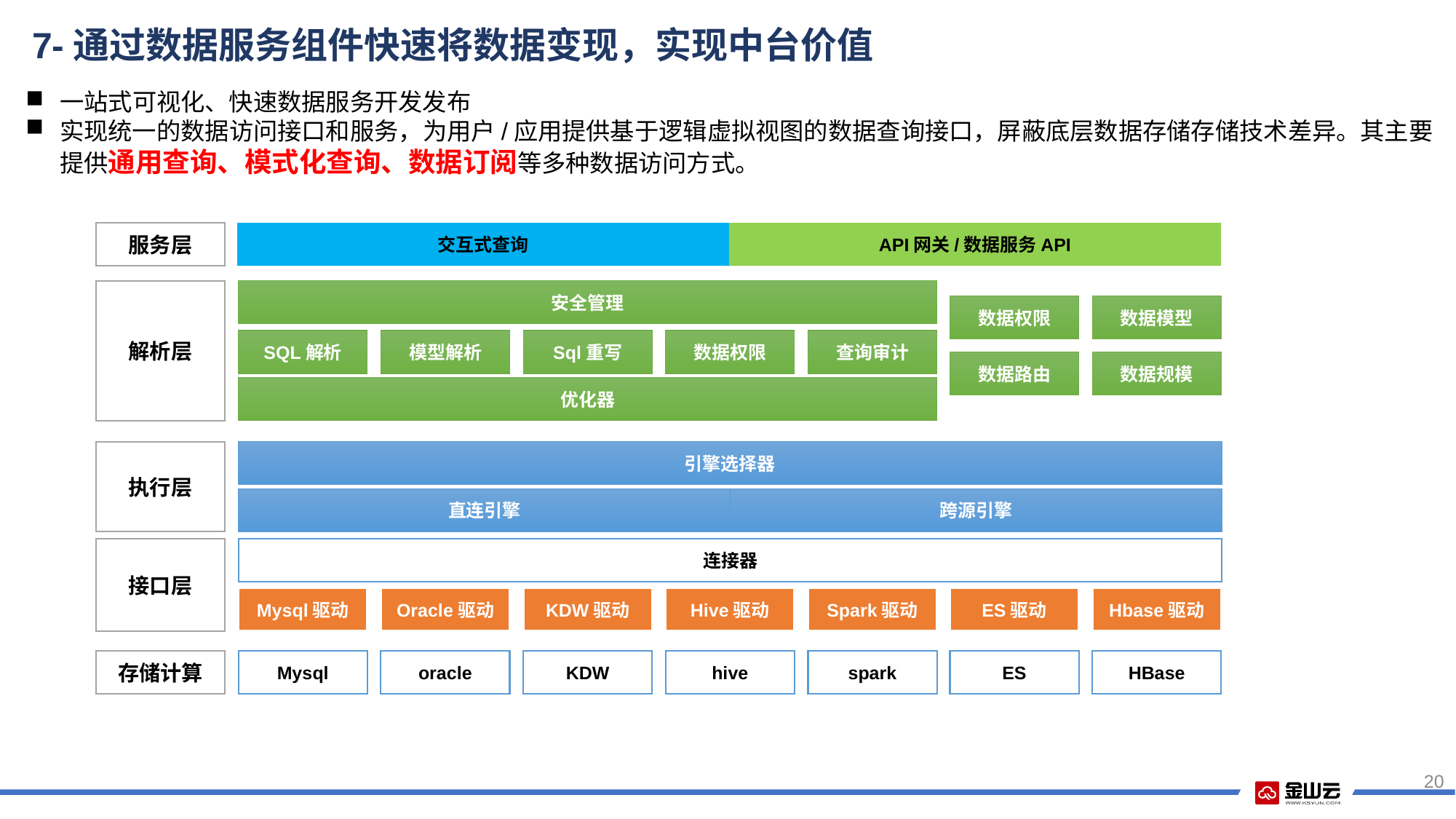

7-通过数据服务组件快速将数据变现，实现中台价值
一站式可视化、快速数据服务开发发布
实现统一的数据访问接口和服务，为用户/应用提供基于逻辑虚拟视图的数据查询接口，屏蔽底层数据存储存储技术差异。其主要提供通用查询、模式化查询、数据订阅等多种数据访问方式。

交互式查询
API网关/数据服务API
服务层
安全管理
解析层
数据权限
数据模型
SQL解析
模型解析
Sql重写
数据权限
查询审计
数据路由
数据规模
优化器
引擎选择器
执行层
直连引擎
跨源引擎
接口层
连接器
ES驱动
Hbase驱动
Mysql驱动
Oracle驱动
KDW驱动
Hive驱动
Spark驱动
存储计算
ES
HBase
Mysql
oracle
KDW
hive
spark
20